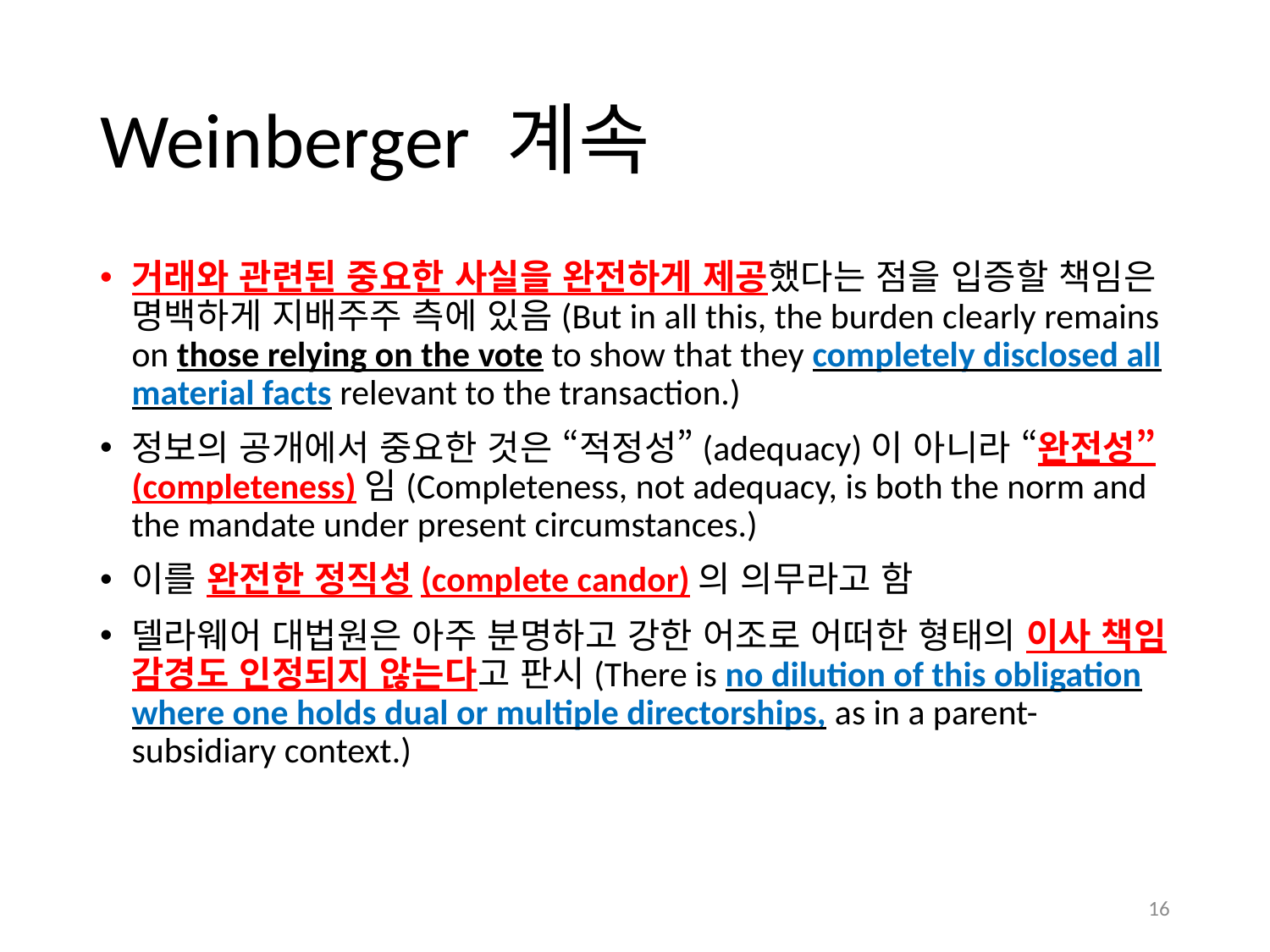

# Weinberger 계속
거래와 관련된 중요한 사실을 완전하게 제공했다는 점을 입증할 책임은 명백하게 지배주주 측에 있음(But in all this, the burden clearly remains on those relying on the vote to show that they completely disclosed all material facts relevant to the transaction.)
정보의 공개에서 중요한 것은 “적정성”(adequacy)이 아니라 “완전성”(completeness)임(Completeness, not adequacy, is both the norm and the mandate under present circumstances.)
이를 완전한 정직성(complete candor)의 의무라고 함
델라웨어 대법원은 아주 분명하고 강한 어조로 어떠한 형태의 이사 책임 감경도 인정되지 않는다고 판시(There is no dilution of this obligation where one holds dual or multiple directorships, as in a parent-subsidiary context.)
16